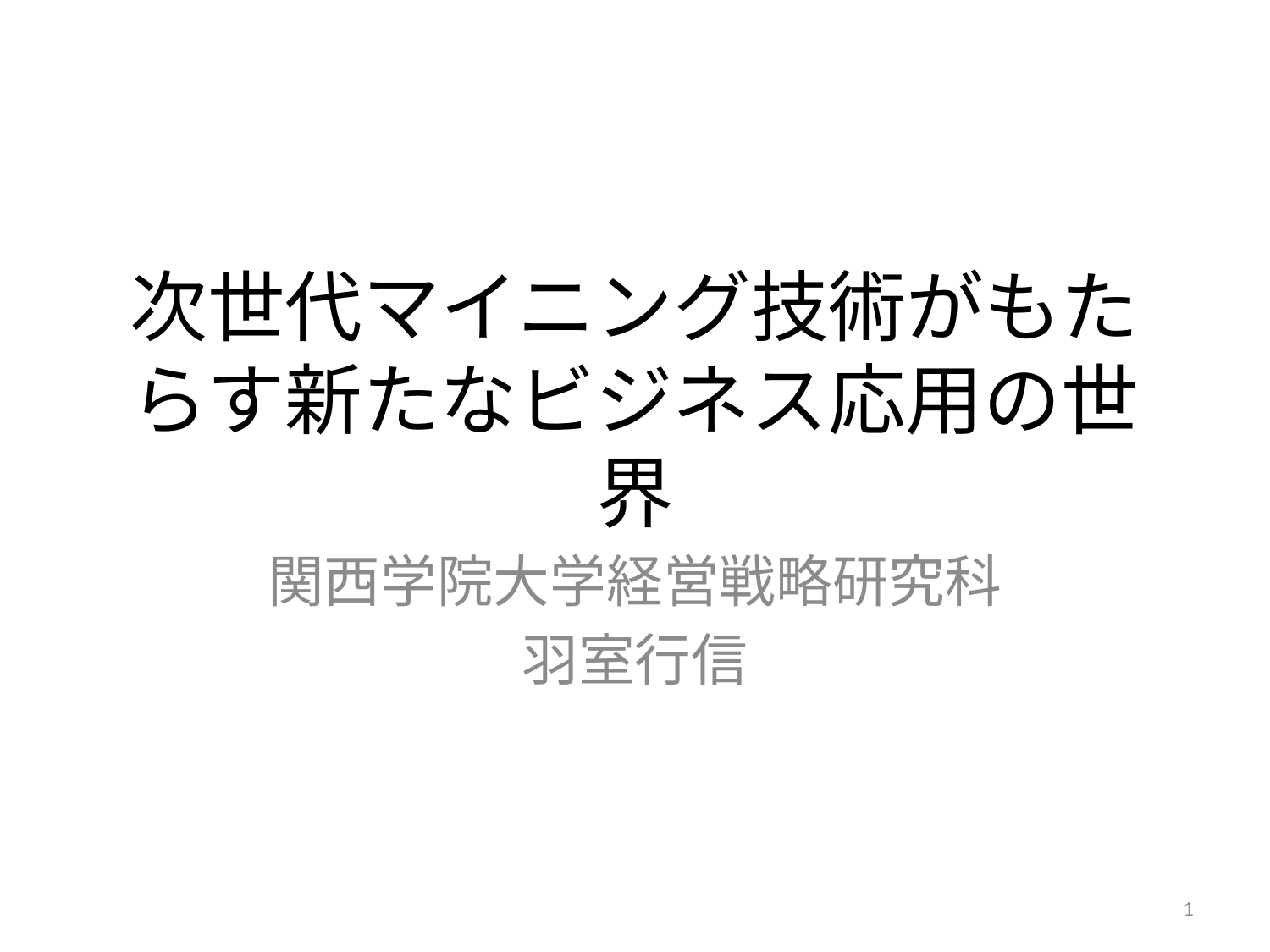

# 次世代マイニング技術がもたらす新たなビジネス応用の世界
関西学院大学経営戦略研究科
羽室行信
1